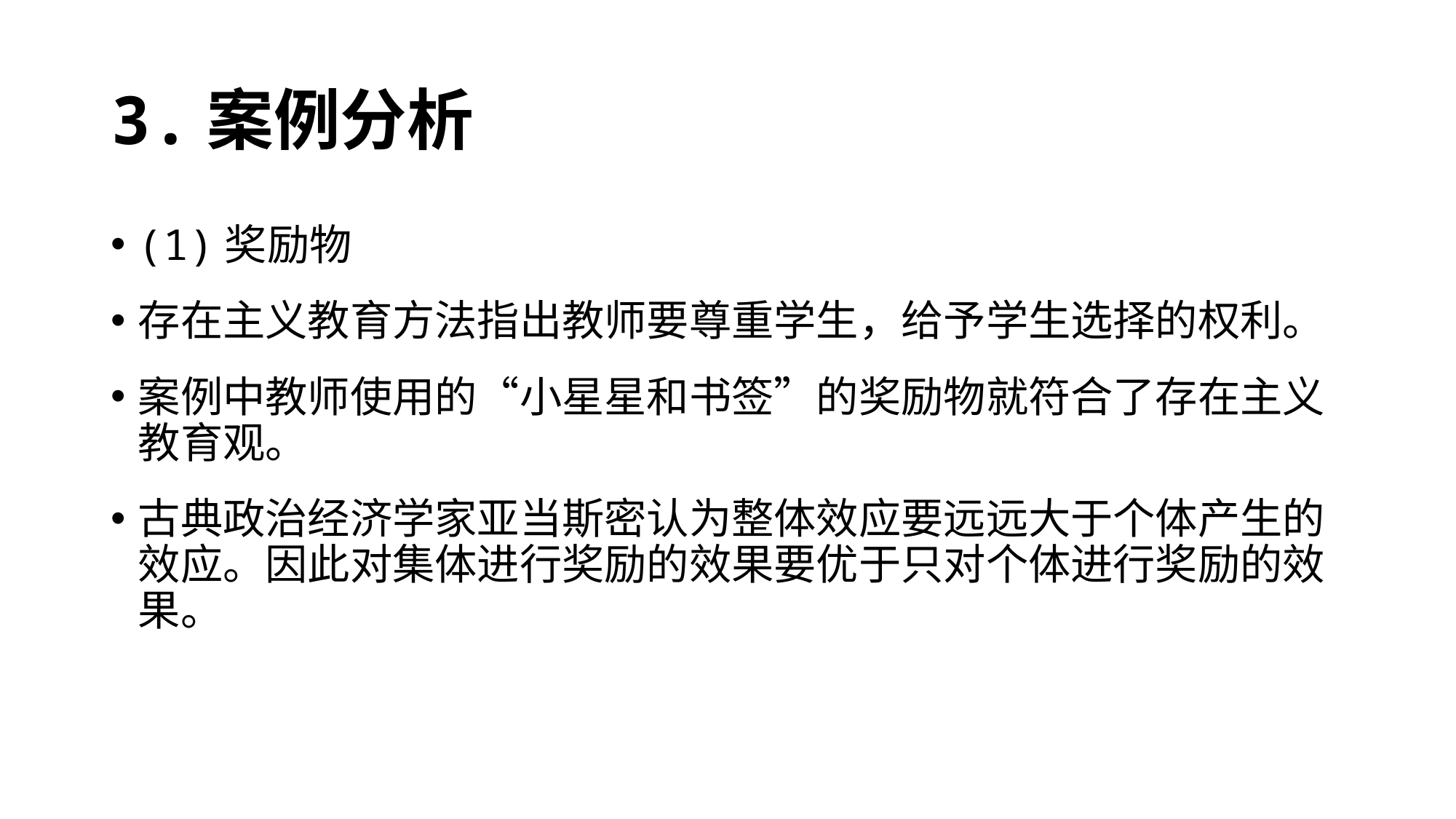

# 3.案例分析
(1)奖励物
存在主义教育方法指出教师要尊重学生，给予学生选择的权利。
案例中教师使用的“小星星和书签”的奖励物就符合了存在主义教育观。
古典政治经济学家亚当斯密认为整体效应要远远大于个体产生的效应。因此对集体进行奖励的效果要优于只对个体进行奖励的效果。